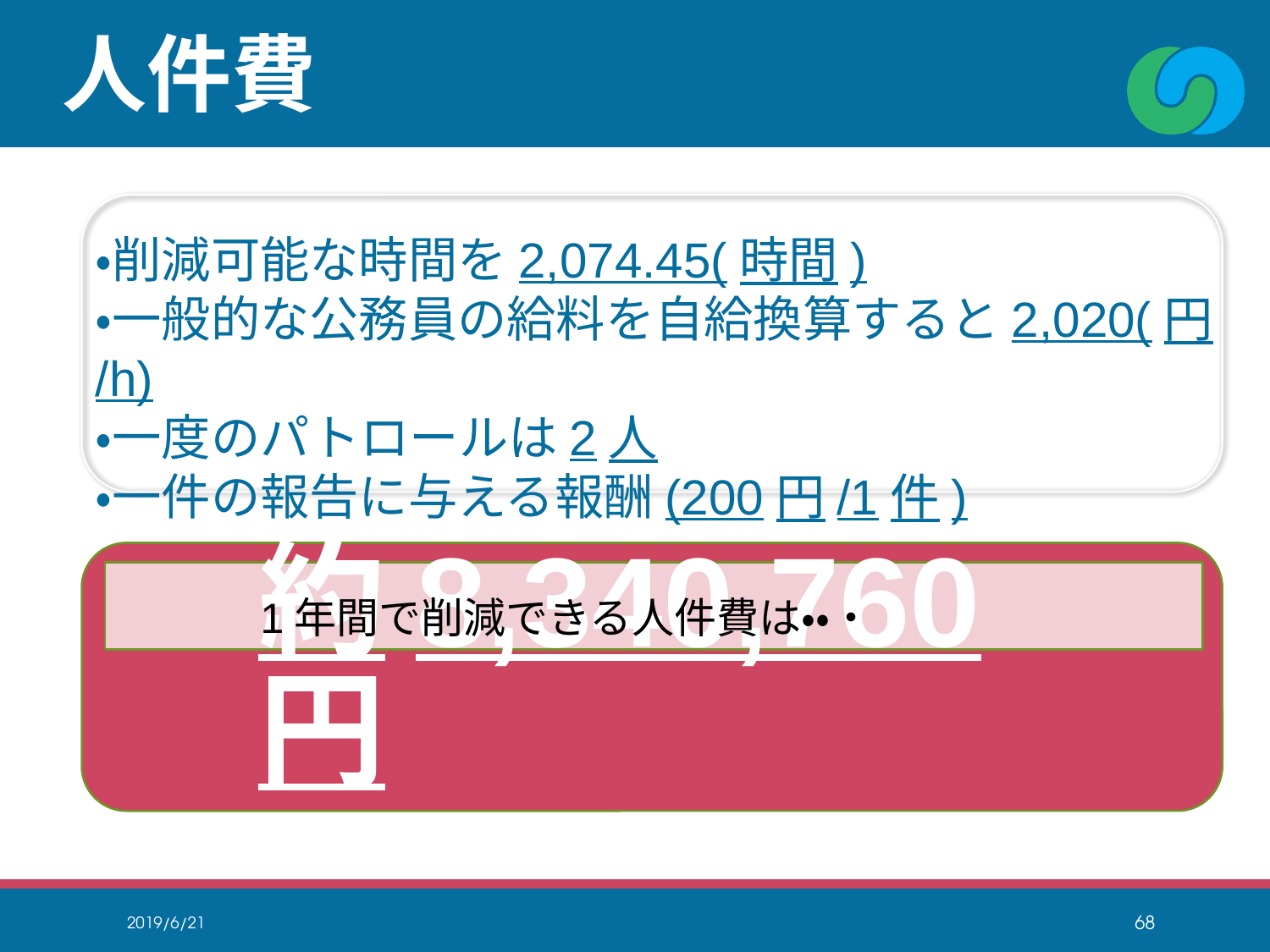

人件費

・削減可能な時間を2,074.45(時間)
・一般的な公務員の給料を自給換算すると2,020(円/h)
・一度のパトロールは2人
・一件の報告に与える報酬(200円/1件)

1年間で削減できる人件費は・・・
# 約8,340,760円
2019/6/21
68